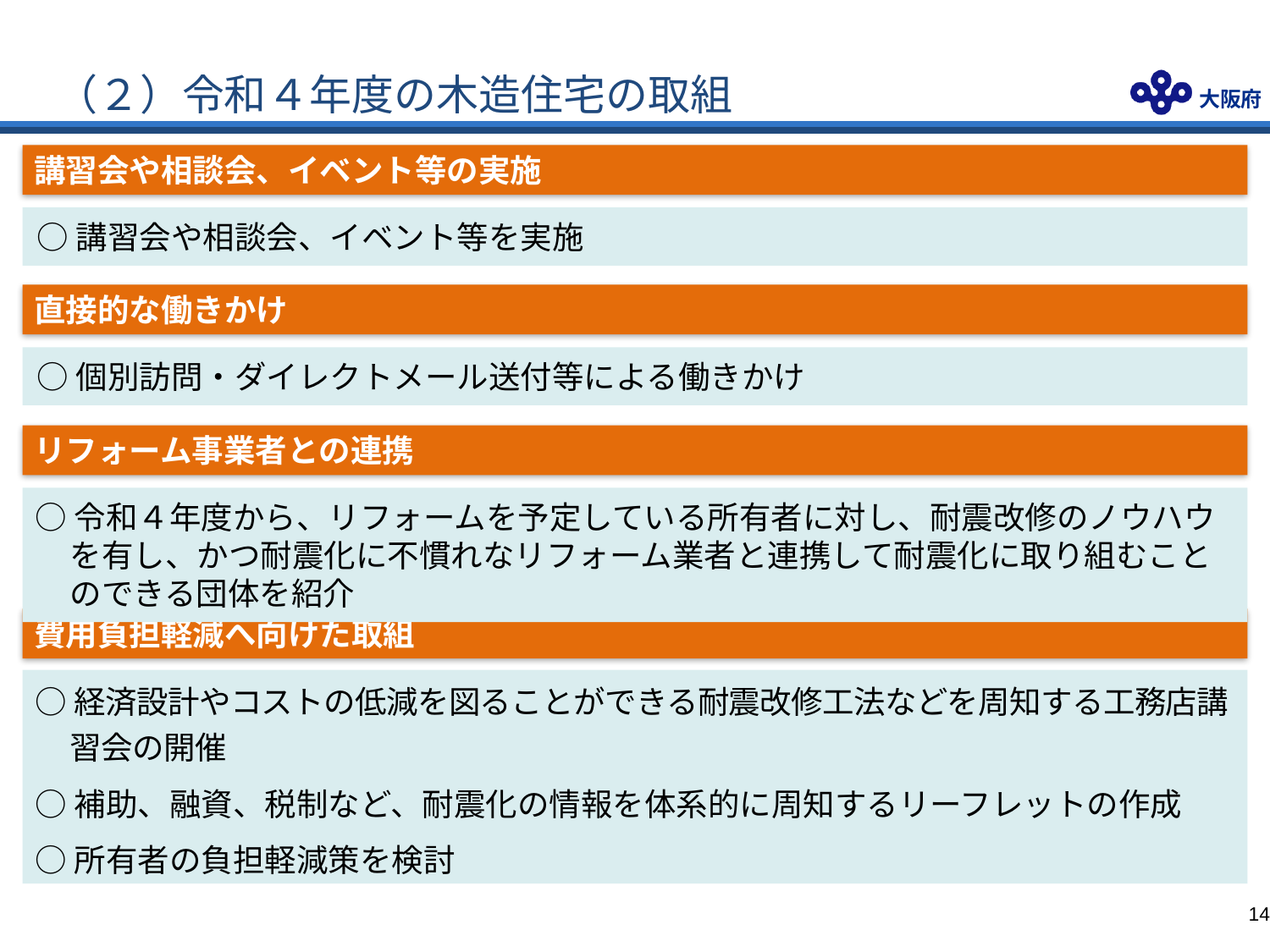

# （２）令和４年度の木造住宅の取組
講習会や相談会、イベント等の実施
○講習会や相談会、イベント等を実施
直接的な働きかけ
○個別訪問・ダイレクトメール送付等による働きかけ
リフォーム事業者との連携
○令和４年度から、リフォームを予定している所有者に対し、耐震改修のノウハウを有し、かつ耐震化に不慣れなリフォーム業者と連携して耐震化に取り組むことのできる団体を紹介
費用負担軽減へ向けた取組
○経済設計やコストの低減を図ることができる耐震改修工法などを周知する工務店講習会の開催
○補助、融資、税制など、耐震化の情報を体系的に周知するリーフレットの作成
○所有者の負担軽減策を検討
14